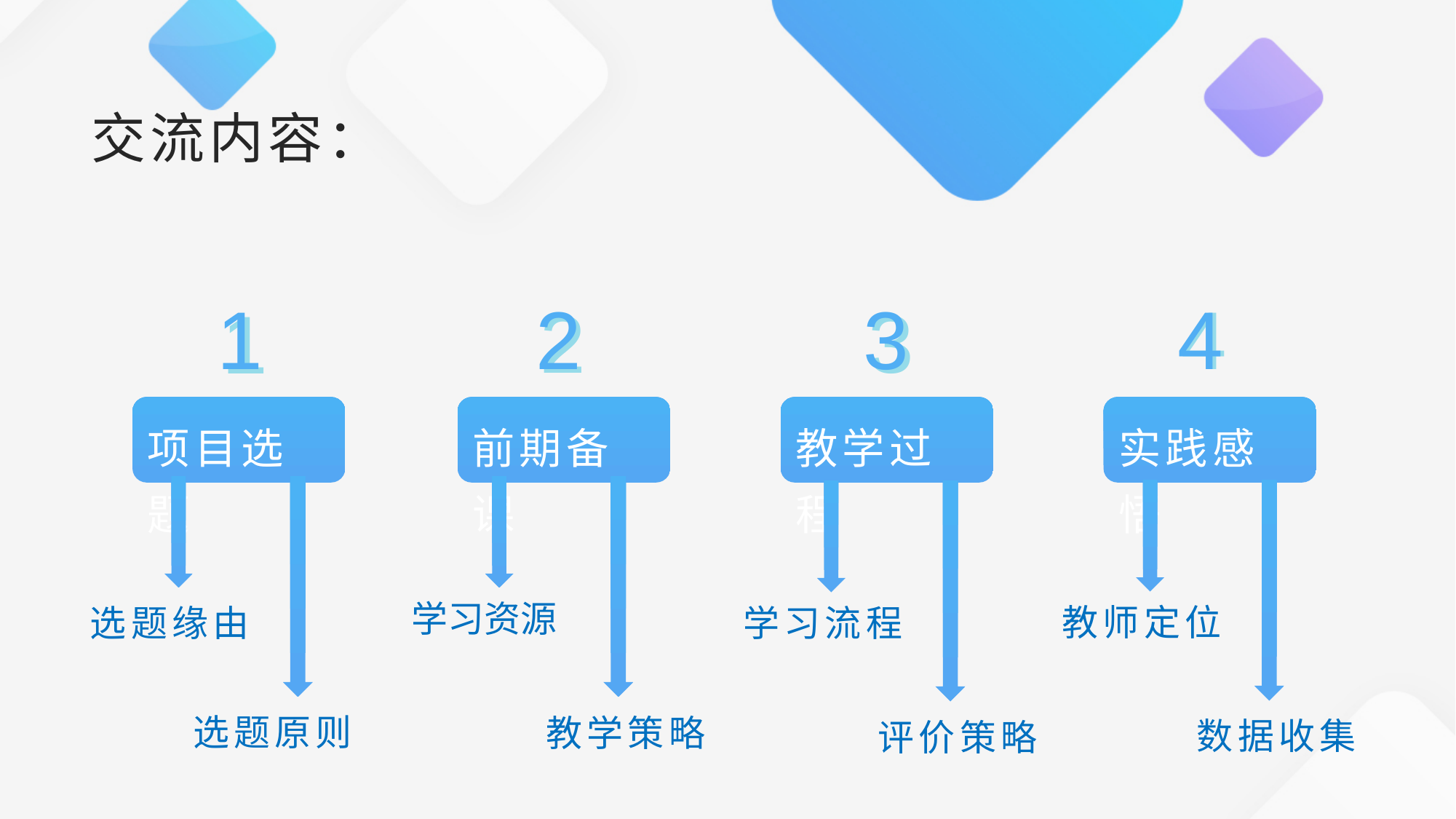

# 交流内容：
1
1
2
2
3
3
4
4
项目选题
前期备课
教学过程
实践感悟

学习资源
教师定位
学习流程
选题缘由
选题原则
教学策略
数据收集
评价策略